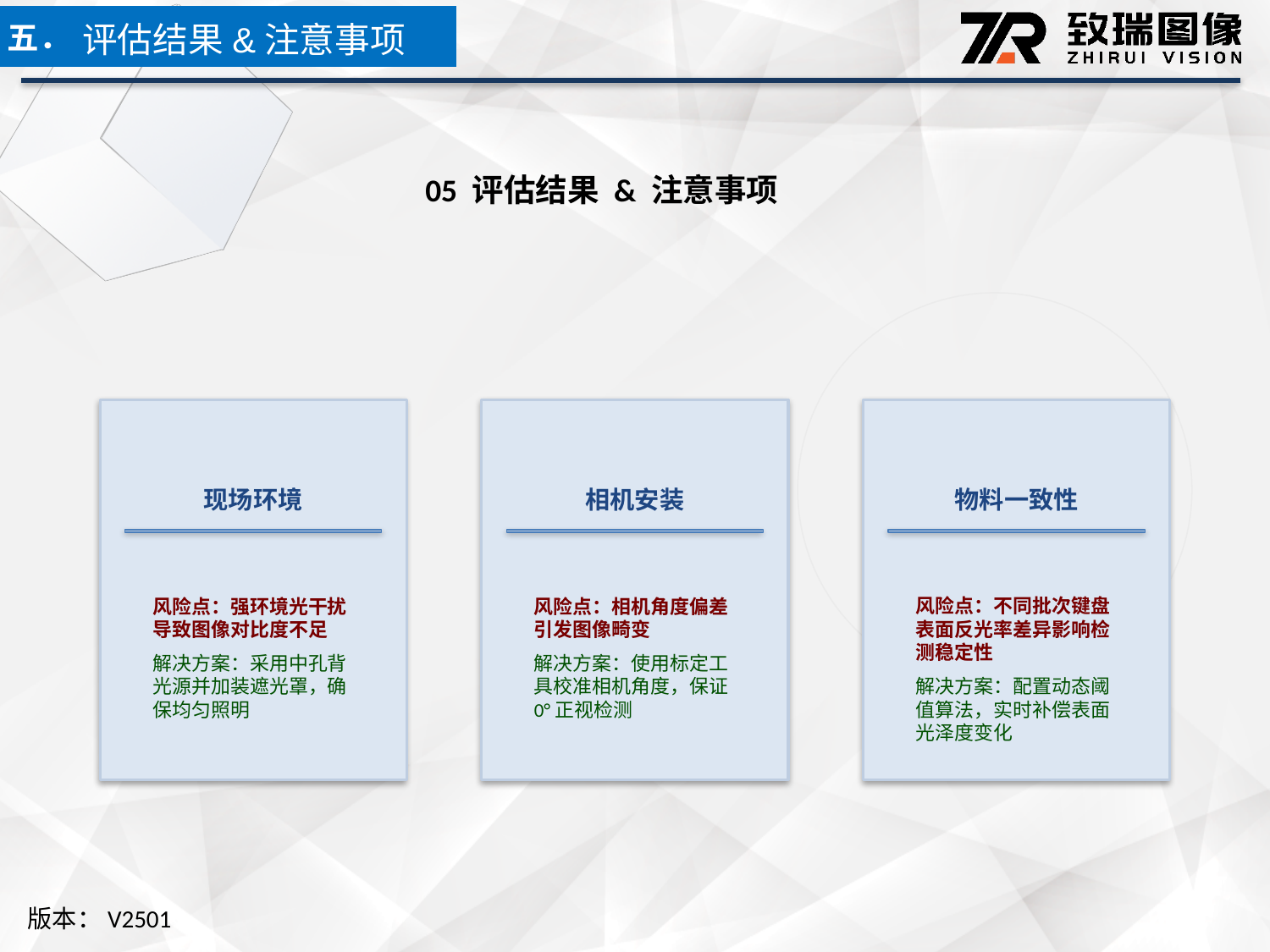

五．
评估结果&注意事项

05 评估结果 & 注意事项

现场环境

相机安装

物料一致性

风险点：强环境光干扰导致图像对比度不足
解决方案：采用中孔背光源并加装遮光罩，确保均匀照明

风险点：相机角度偏差引发图像畸变
解决方案：使用标定工具校准相机角度，保证0°正视检测

风险点：不同批次键盘表面反光率差异影响检测稳定性
解决方案：配置动态阈值算法，实时补偿表面光泽度变化